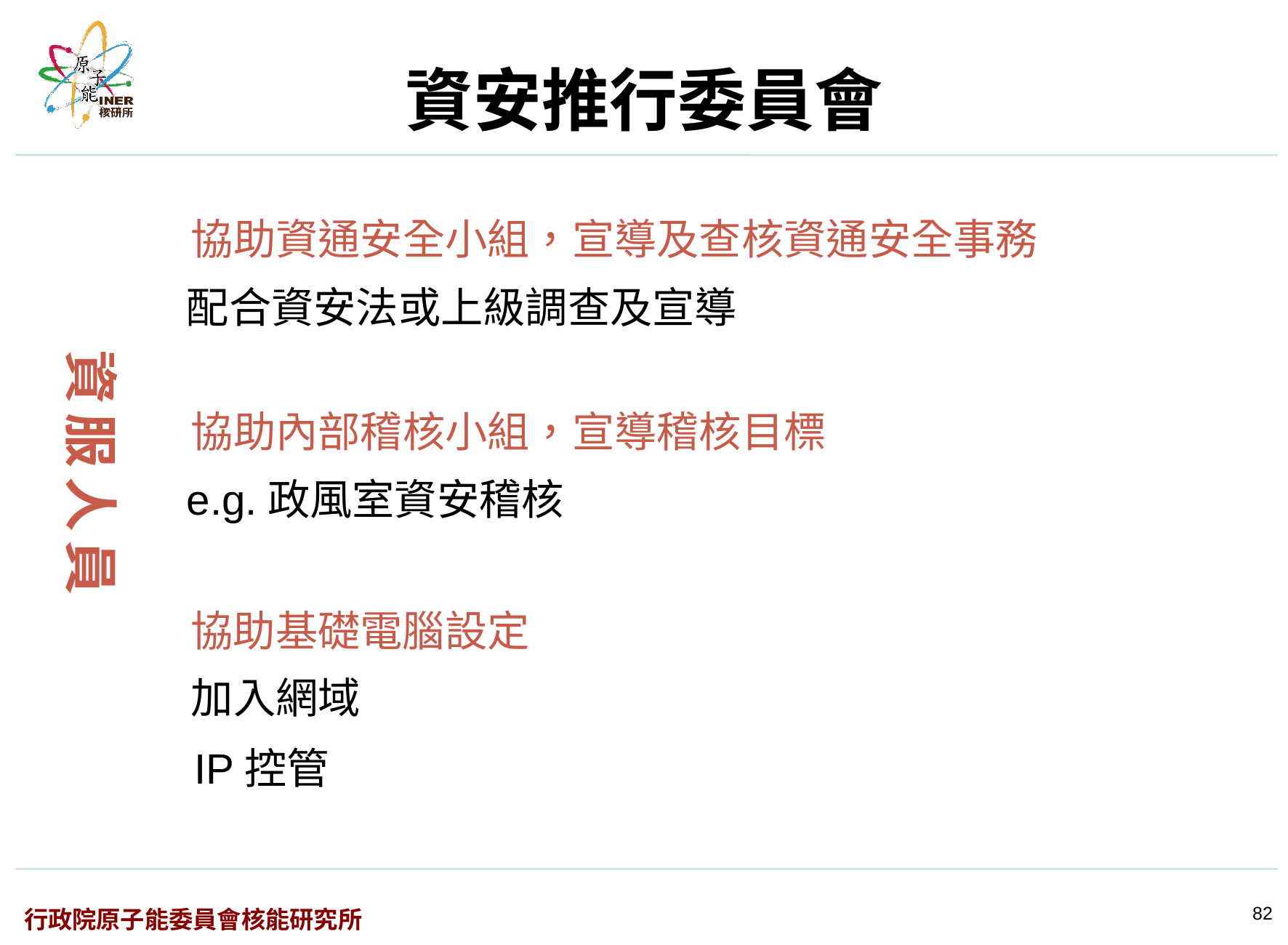

資安推行委員會
協助資通安全小組，宣導及查核資通安全事務
配合資安法或上級調查及宣導
資服人員
協助內部稽核小組，宣導稽核目標
e.g.政風室資安稽核
協助基礎電腦設定
加入網域
IP控管